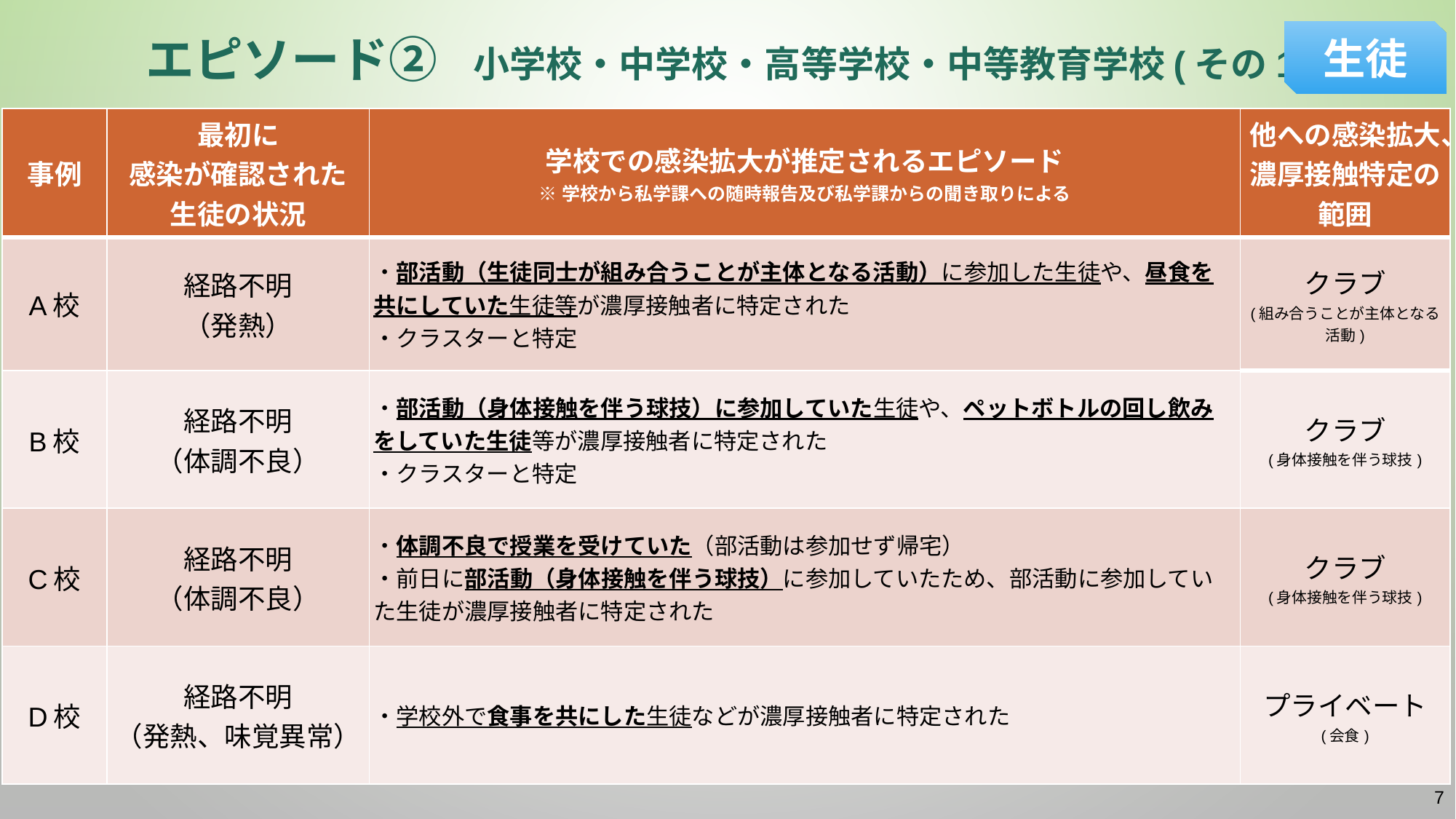

# エピソード②　小学校・中学校・高等学校・中等教育学校(その1)
生徒
| 事例 | 最初に 感染が確認された 生徒の状況 | 学校での感染拡大が推定されるエピソード ※学校から私学課への随時報告及び私学課からの聞き取りによる | 他への感染拡大、濃厚接触特定の範囲 |
| --- | --- | --- | --- |
| A校 | 経路不明 （発熱） | ・部活動（生徒同士が組み合うことが主体となる活動）に参加した生徒や、昼食を共にしていた生徒等が濃厚接触者に特定された ・クラスターと特定 | クラブ (組み合うことが主体となる活動) |
| B校 | 経路不明 （体調不良） | ・部活動（身体接触を伴う球技）に参加していた生徒や、ペットボトルの回し飲みをしていた生徒等が濃厚接触者に特定された ・クラスターと特定 | クラブ (身体接触を伴う球技) |
| C校 | 経路不明 （体調不良） | ・体調不良で授業を受けていた（部活動は参加せず帰宅） ・前日に部活動（身体接触を伴う球技）に参加していたため、部活動に参加していた生徒が濃厚接触者に特定された | クラブ (身体接触を伴う球技) |
| D校 | 経路不明 （発熱、味覚異常） | ・学校外で食事を共にした生徒などが濃厚接触者に特定された | プライベート (会食) |
7